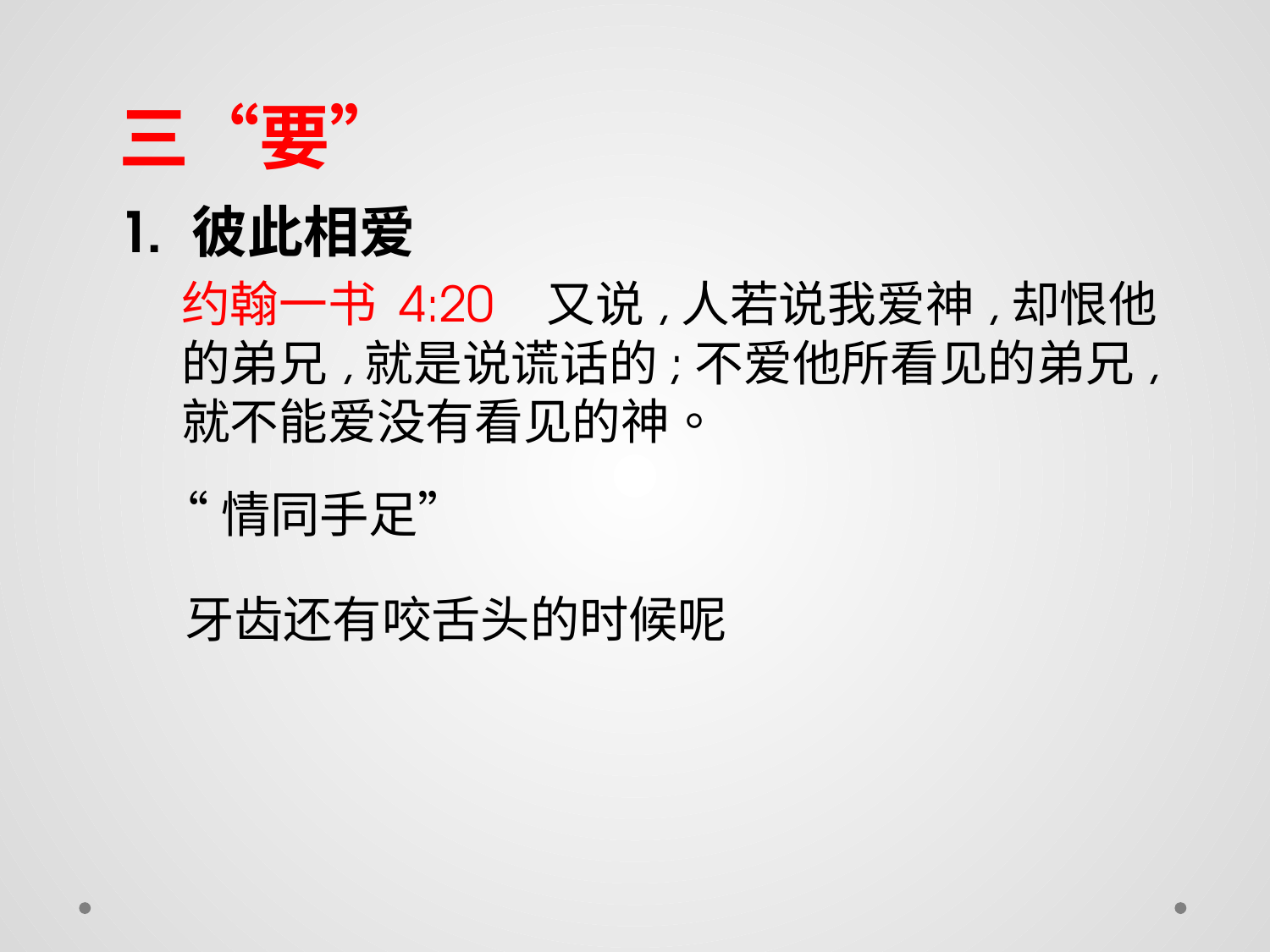

# 三“要”
1. 彼此相爱
约翰一书 4:20   又说,人若说我爱神,却恨他的弟兄,就是说谎话的;不爱他所看见的弟兄,就不能爱没有看见的神。
“情同手足”
牙齿还有咬舌头的时候呢